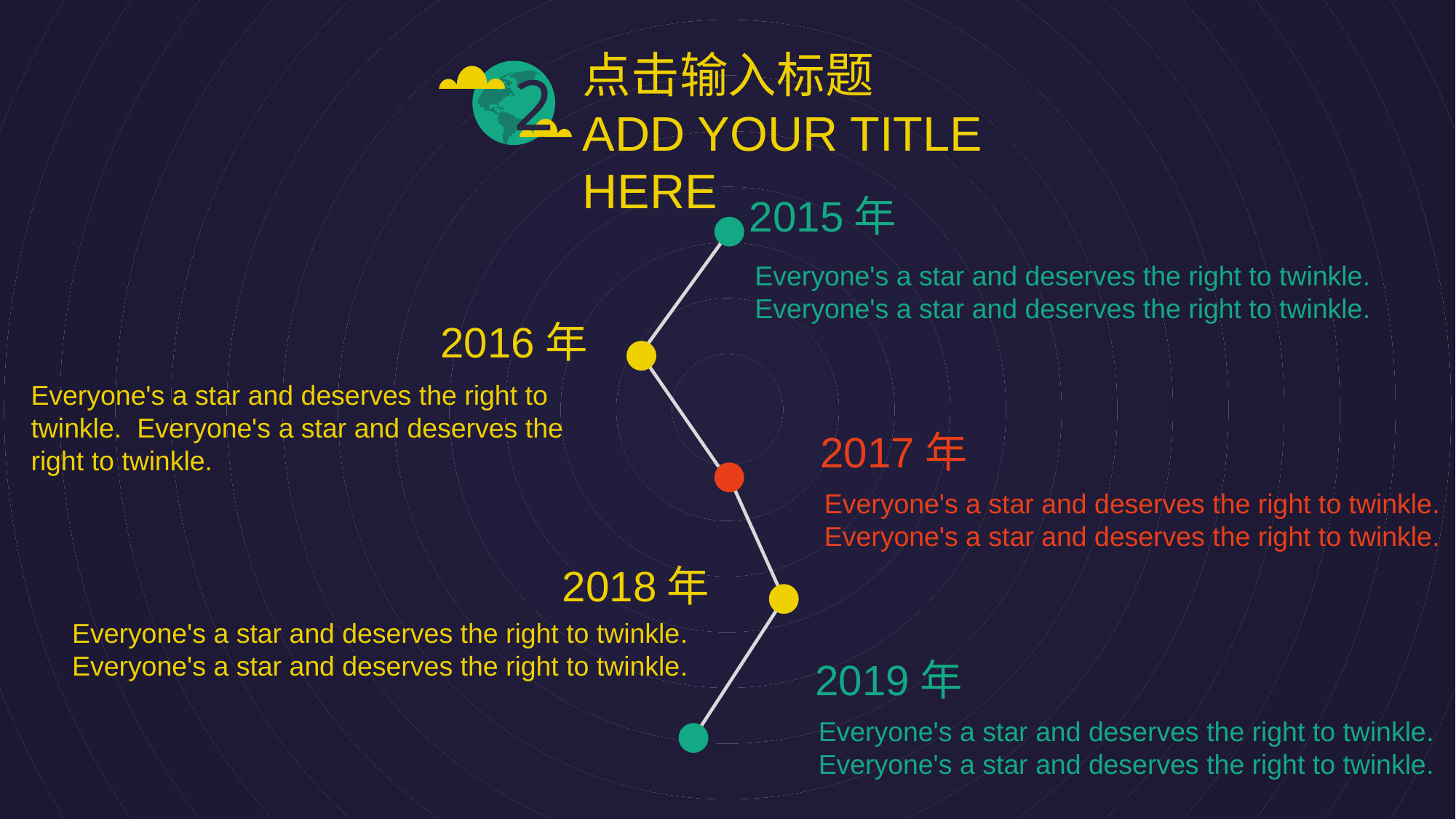

点击输入标题
ADD YOUR TITLE HERE
2

2015年

Everyone's a star and deserves the right to twinkle.  Everyone's a star and deserves the right to twinkle.

2016年

Everyone's a star and deserves the right to twinkle.  Everyone's a star and deserves the right to twinkle.
2017年

Everyone's a star and deserves the right to twinkle.  Everyone's a star and deserves the right to twinkle.
2018年

Everyone's a star and deserves the right to twinkle.  Everyone's a star and deserves the right to twinkle.
2019年
Everyone's a star and deserves the right to twinkle.  Everyone's a star and deserves the right to twinkle.